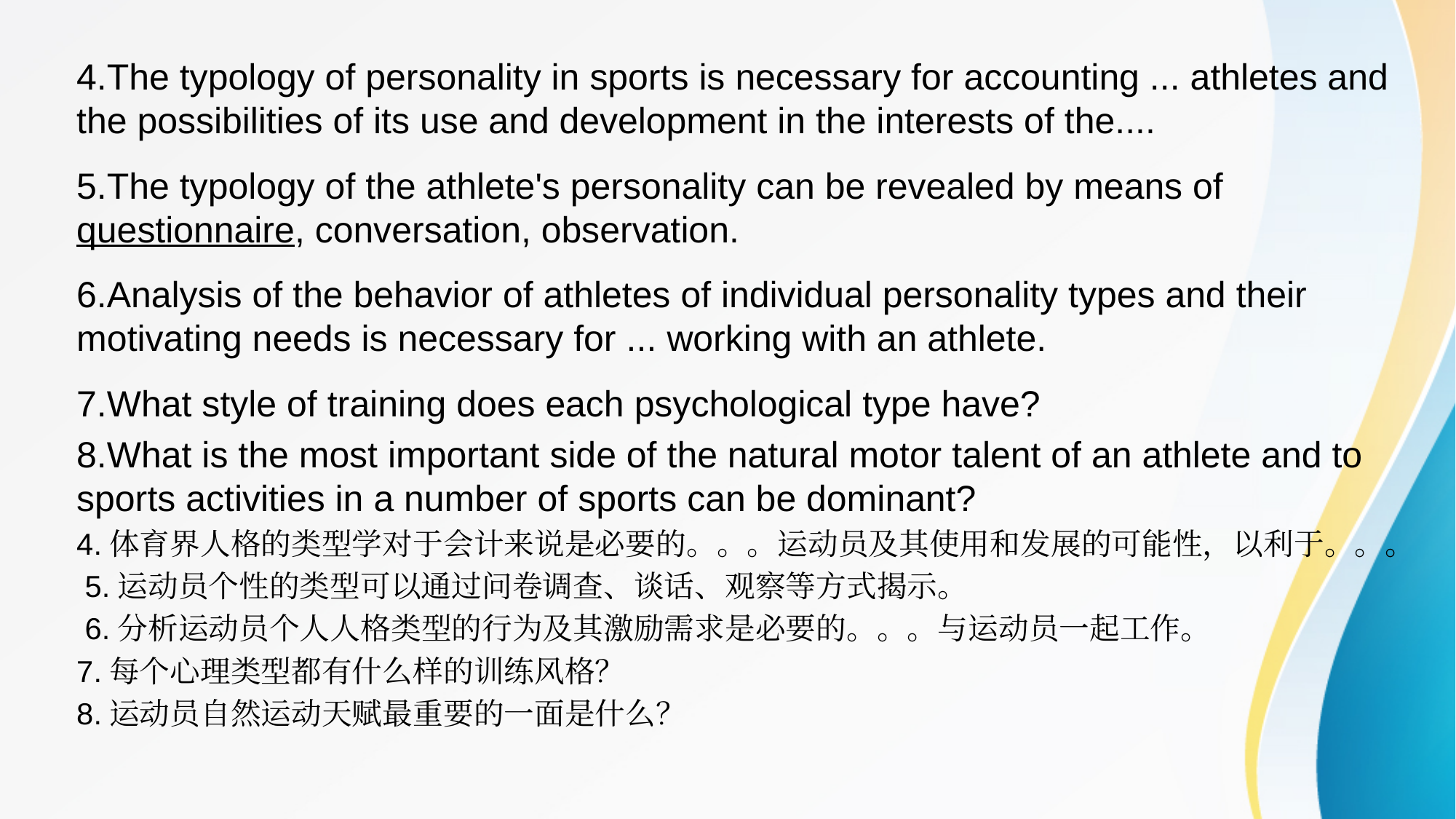

4.The typology of personality in sports is necessary for accounting ... athletes and the possibilities of its use and development in the interests of the....
5.The typology of the athlete's personality can be revealed by means of questionnaire, conversation, observation.
6.Analysis of the behavior of athletes of individual personality types and their motivating needs is necessary for ... working with an athlete.
7.What style of training does each psychological type have?
8.What is the most important side of the natural motor talent of an athlete and to sports activities in a number of sports can be dominant?
4.体育界人格的类型学对于会计来说是必要的。。。运动员及其使用和发展的可能性，以利于。。。
 5.运动员个性的类型可以通过问卷调查、谈话、观察等方式揭示。
 6.分析运动员个人人格类型的行为及其激励需求是必要的。。。与运动员一起工作。
7.每个心理类型都有什么样的训练风格？
8.运动员自然运动天赋最重要的一面是什么？